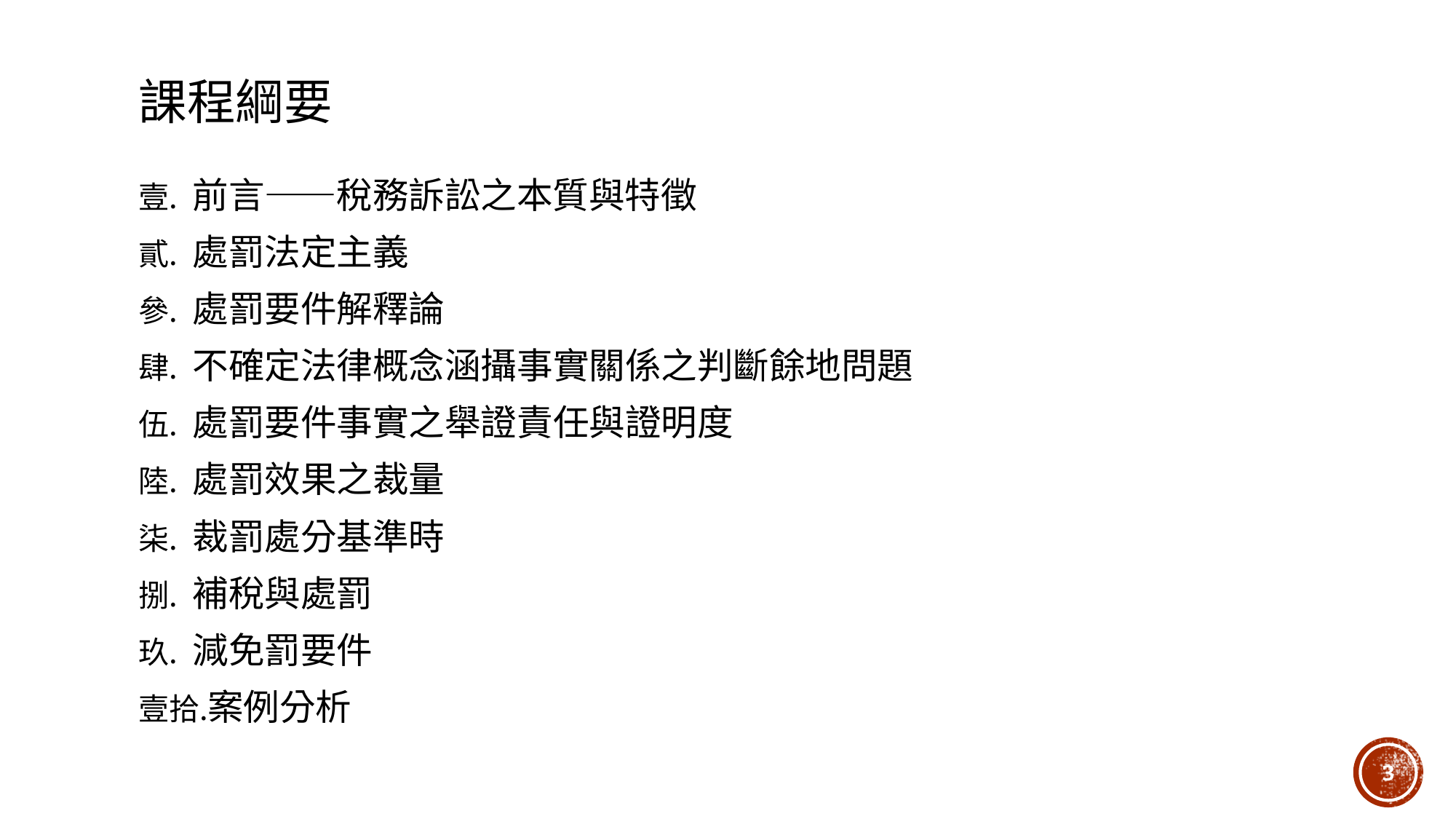

# 課程綱要
前言——稅務訴訟之本質與特徵
處罰法定主義
處罰要件解釋論
不確定法律概念涵攝事實關係之判斷餘地問題
處罰要件事實之舉證責任與證明度
處罰效果之裁量
裁罰處分基準時
補稅與處罰
減免罰要件
案例分析
3